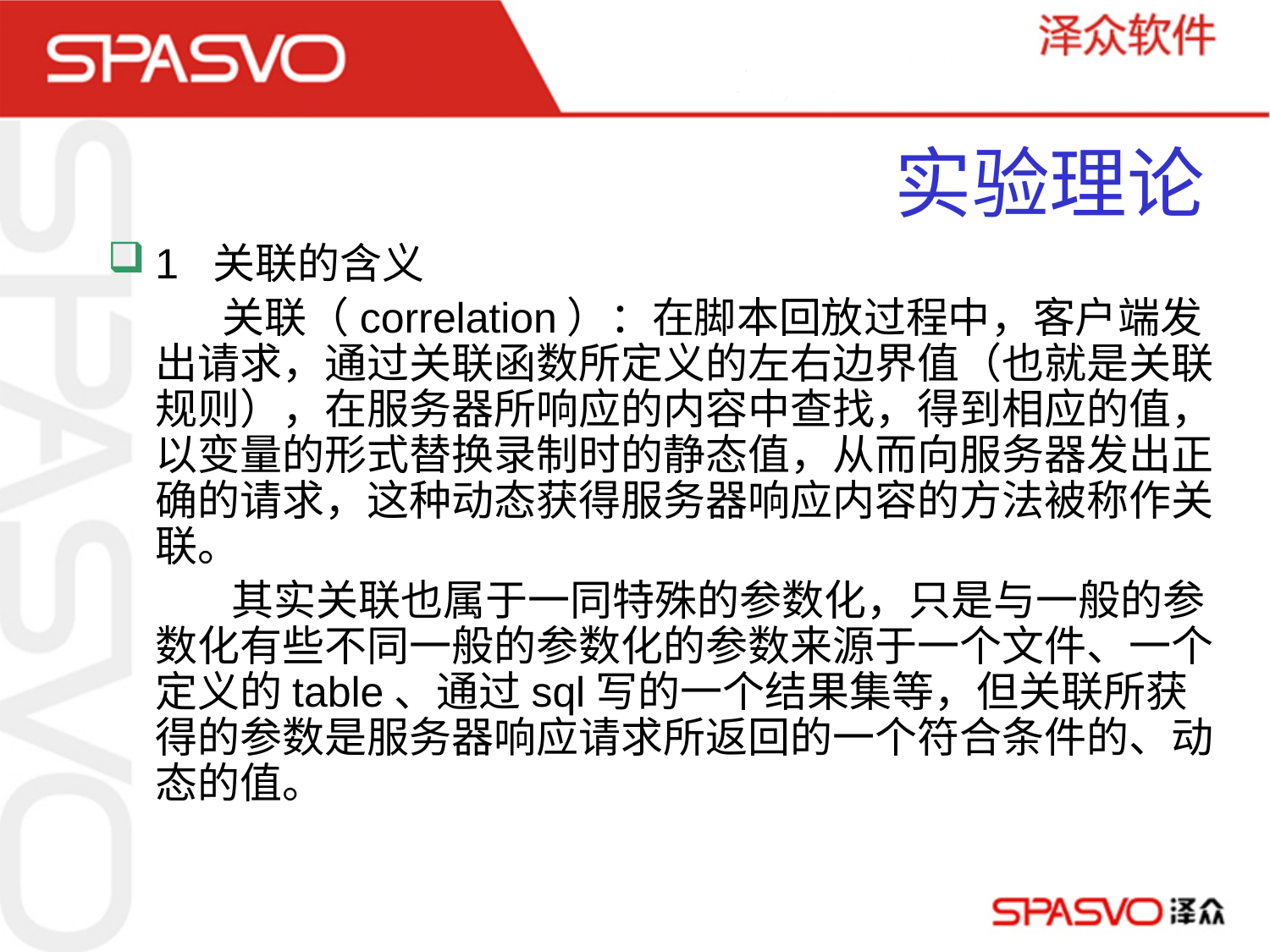

# 实验理论
1  关联的含义
           关联（correlation）：在脚本回放过程中，客户端发出请求，通过关联函数所定义的左右边界值（也就是关联规则），在服务器所响应的内容中查找，得到相应的值，以变量的形式替换录制时的静态值，从而向服务器发出正确的请求，这种动态获得服务器响应内容的方法被称作关联。
            其实关联也属于一同特殊的参数化，只是与一般的参数化有些不同一般的参数化的参数来源于一个文件、一个定义的table、通过sql写的一个结果集等，但关联所获得的参数是服务器响应请求所返回的一个符合条件的、动态的值。